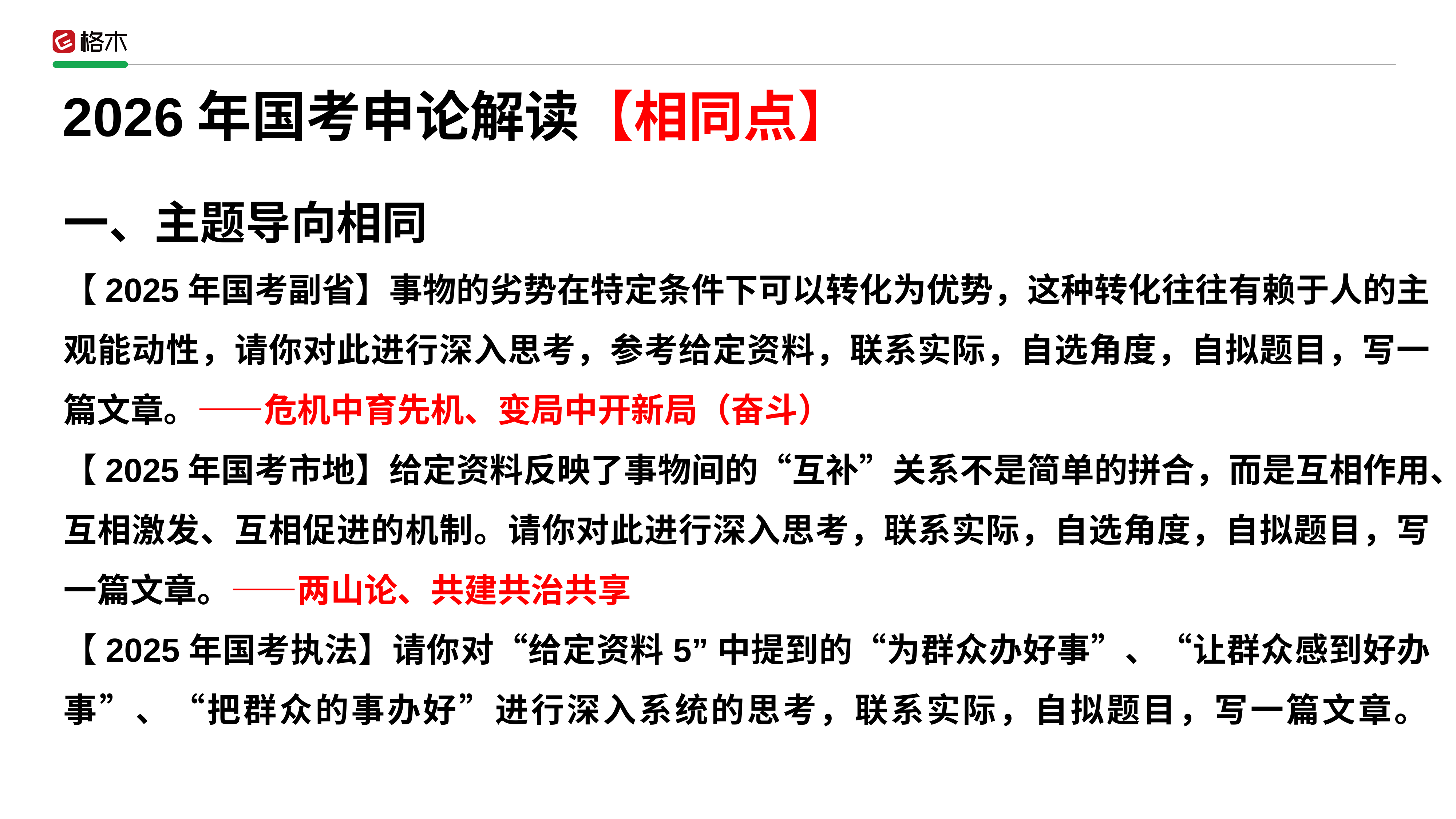

2026年国考申论解读【相同点】
一、主题导向相同
【2025年国考副省】事物的劣势在特定条件下可以转化为优势，这种转化往往有赖于人的主观能动性，请你对此进行深入思考，参考给定资料，联系实际，自选角度，自拟题目，写一篇文章。——危机中育先机、变局中开新局（奋斗）
【2025年国考市地】给定资料反映了事物间的“互补”关系不是简单的拼合，而是互相作用、互相激发、互相促进的机制。请你对此进行深入思考，联系实际，自选角度，自拟题目，写一篇文章。——两山论、共建共治共享
【2025年国考执法】请你对“给定资料5”中提到的“为群众办好事”、“让群众感到好办事”、“把群众的事办好”进行深入系统的思考，联系实际，自拟题目，写一篇文章。